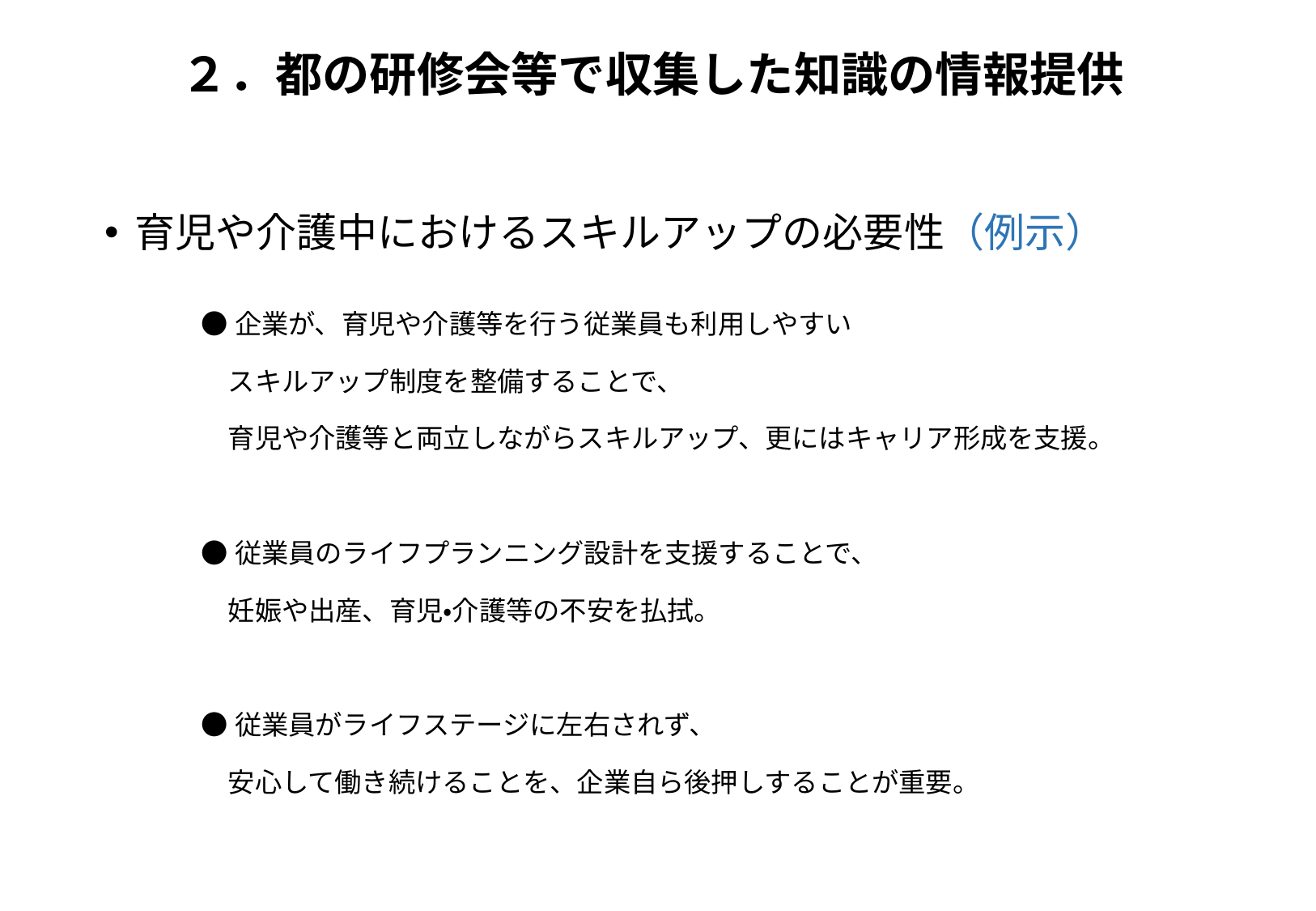

２．都の研修会等で収集した知識の情報提供
育児や介護中におけるスキルアップの必要性（例示）
●企業が、育児や介護等を行う従業員も利用しやすい
　スキルアップ制度を整備することで、
　育児や介護等と両立しながらスキルアップ、更にはキャリア形成を支援。

●従業員のライフプランニング設計を支援することで、
　妊娠や出産、育児・介護等の不安を払拭。

●従業員がライフステージに左右されず、
　安心して働き続けることを、企業自ら後押しすることが重要。